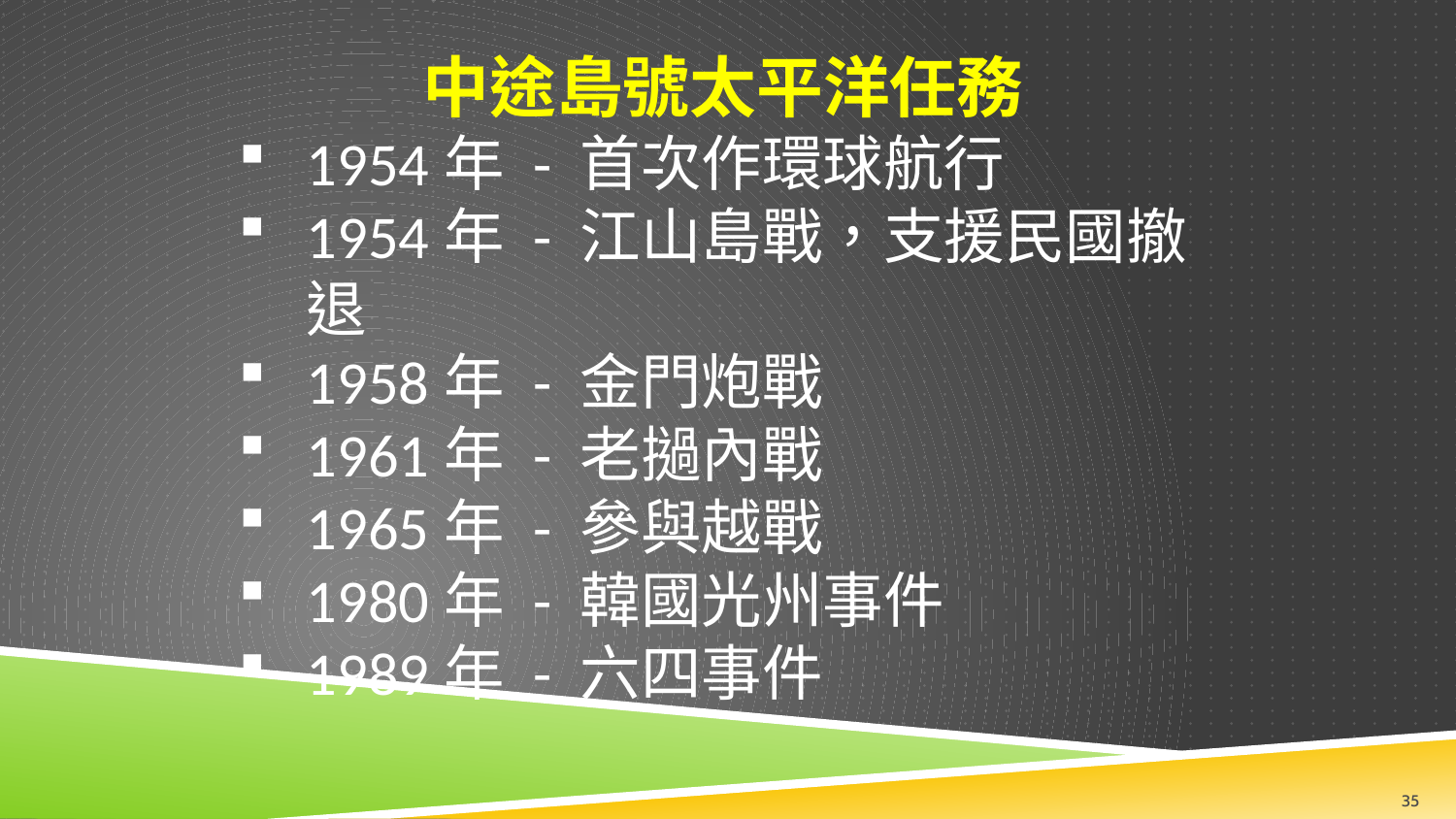

中途島號太平洋任務
1954年 - 首次作環球航行
1954年 - 江山島戰，支援民國撤退
1958年 - 金門炮戰
1961年 - 老撾內戰
1965年 - 參與越戰
1980年 - 韓國光州事件
1989年 - 六四事件
35